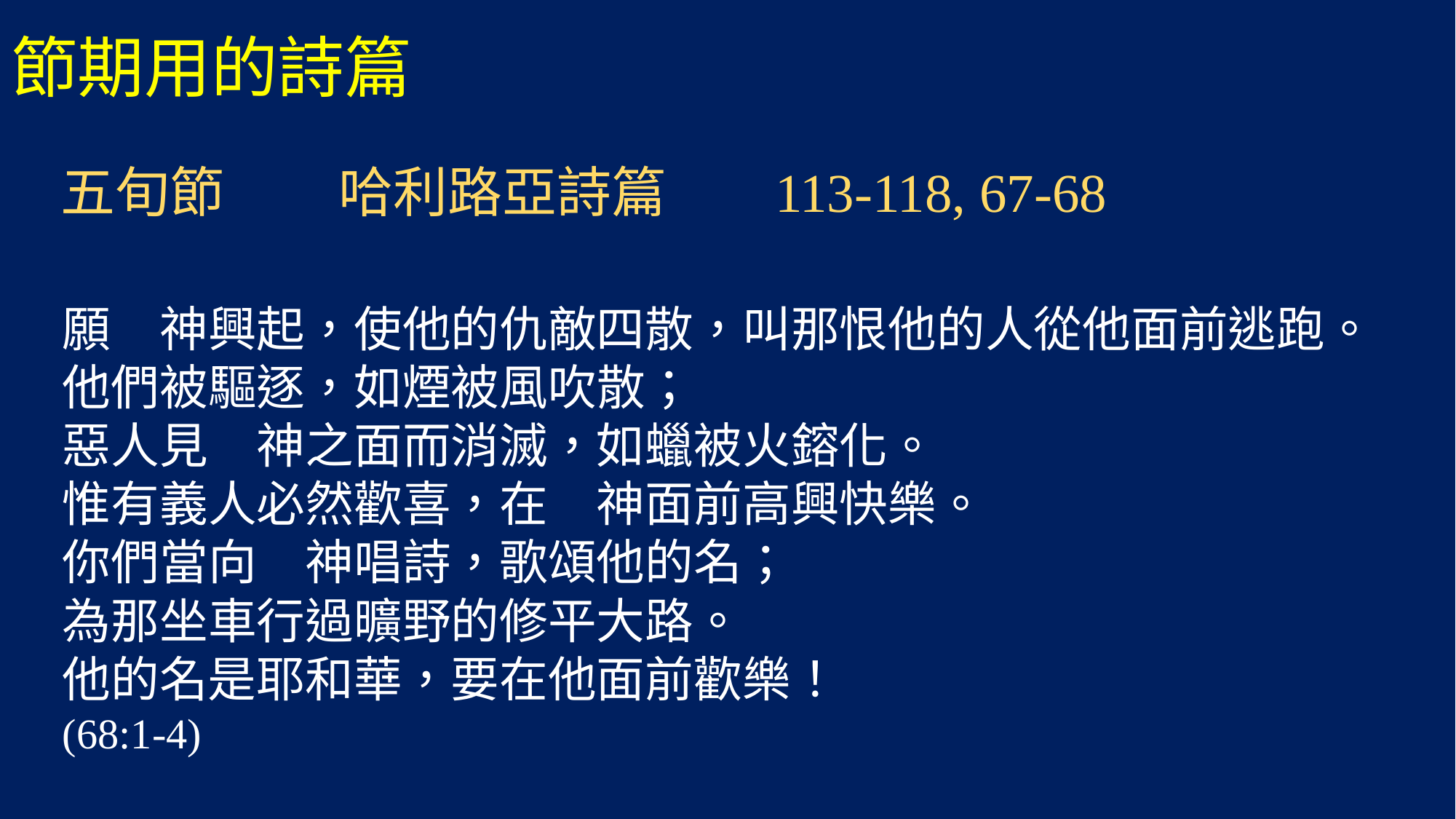

節期用的詩篇

   五旬節		哈利路亞詩篇 	113-118, 67-68

願　神興起，使他的仇敵四散，叫那恨他的人從他面前逃跑。
他們被驅逐，如煙被風吹散；
惡人見　神之面而消滅，如蠟被火鎔化。
惟有義人必然歡喜，在　神面前高興快樂。
你們當向　神唱詩，歌頌他的名；
為那坐車行過曠野的修平大路。
他的名是耶和華，要在他面前歡樂！
(68:1-4)